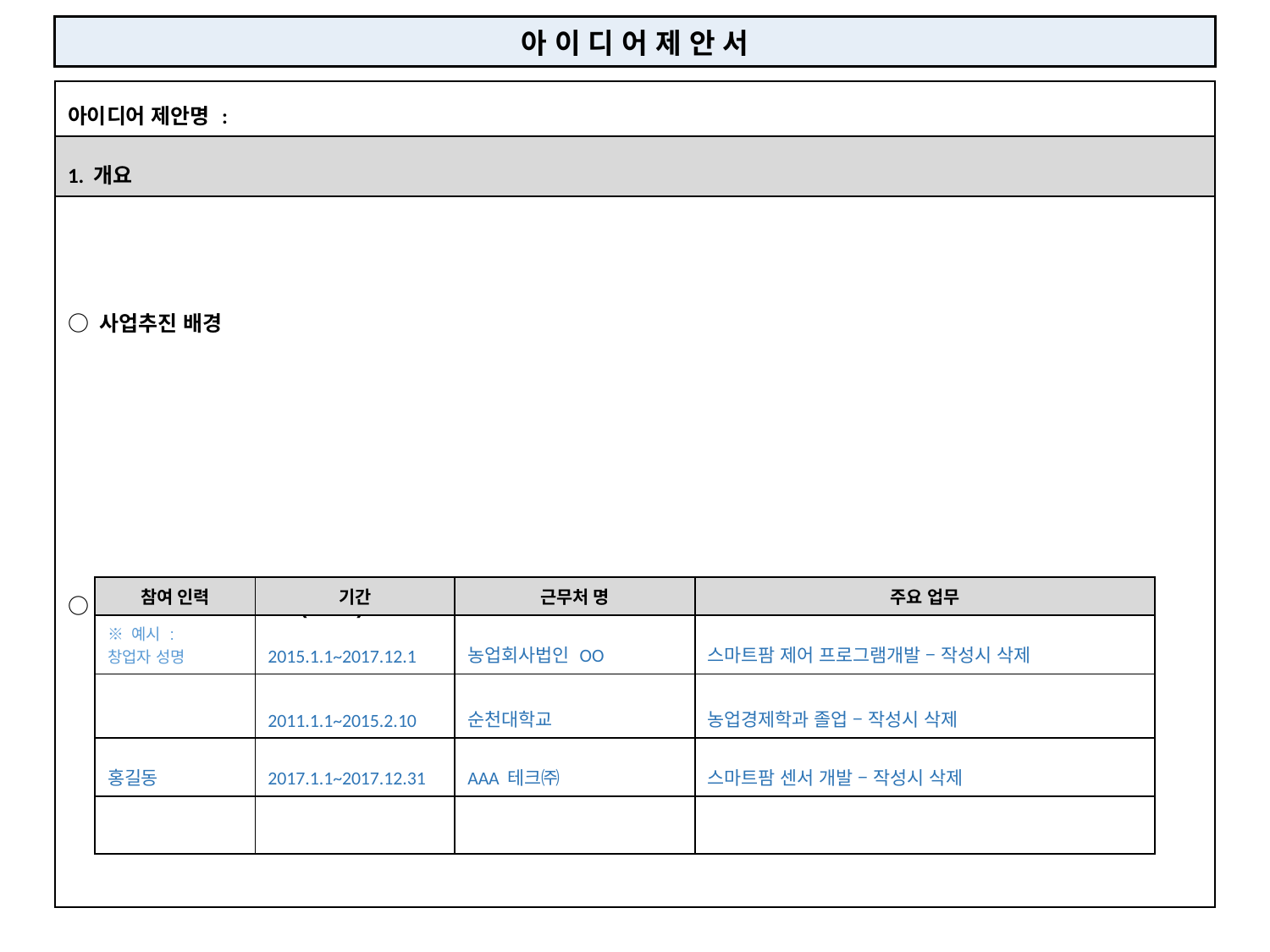

| 아 이 디 어 제 안 서 |
| --- |
| 아이디어 제안명 : |
| --- |
| 1. 개요 |
| ○ 사업추진 배경 ○ 참여 인력구성 및 경력(경험) |
| 참여 인력 | 기간 | 근무처 명 | 주요 업무 |
| --- | --- | --- | --- |
| ※ 예시 : 창업자 성명 | 2015.1.1~2017.12.1 | 농업회사법인 OO | 스마트팜 제어 프로그램개발 – 작성시 삭제 |
|  | 2011.1.1~2015.2.10 | 순천대학교 | 농업경제학과 졸업 – 작성시 삭제 |
| 홍길동 | 2017.1.1~2017.12.31 | AAA 테크㈜ | 스마트팜 센서 개발 – 작성시 삭제 |
|  |  |  |  |